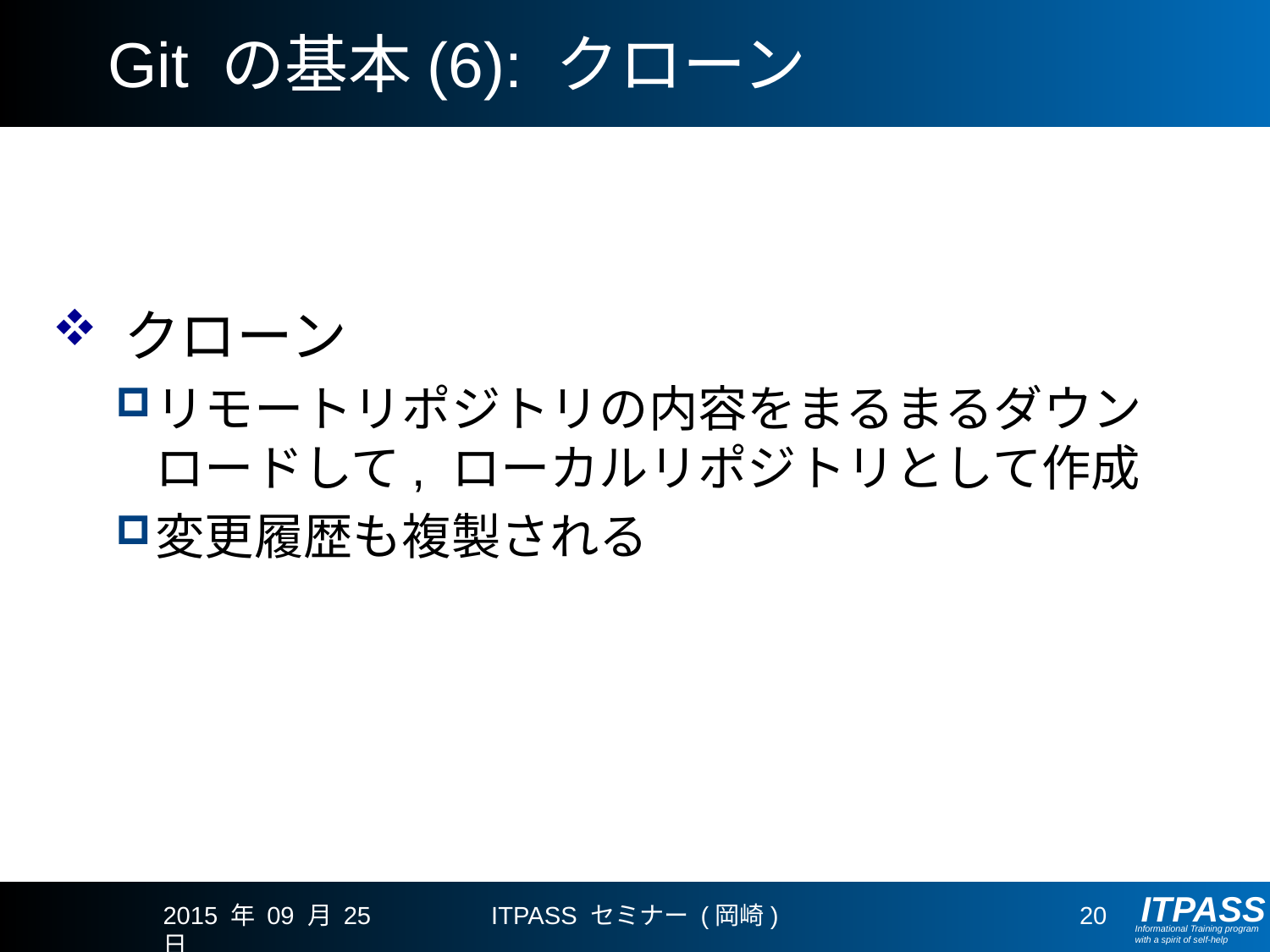

# Git の基本(6): クローン
クローン
リモートリポジトリの内容をまるまるダウンロードして, ローカルリポジトリとして作成
変更履歴も複製される
2015 年 09 月 25 日
ITPASS セミナー (岡崎)
20